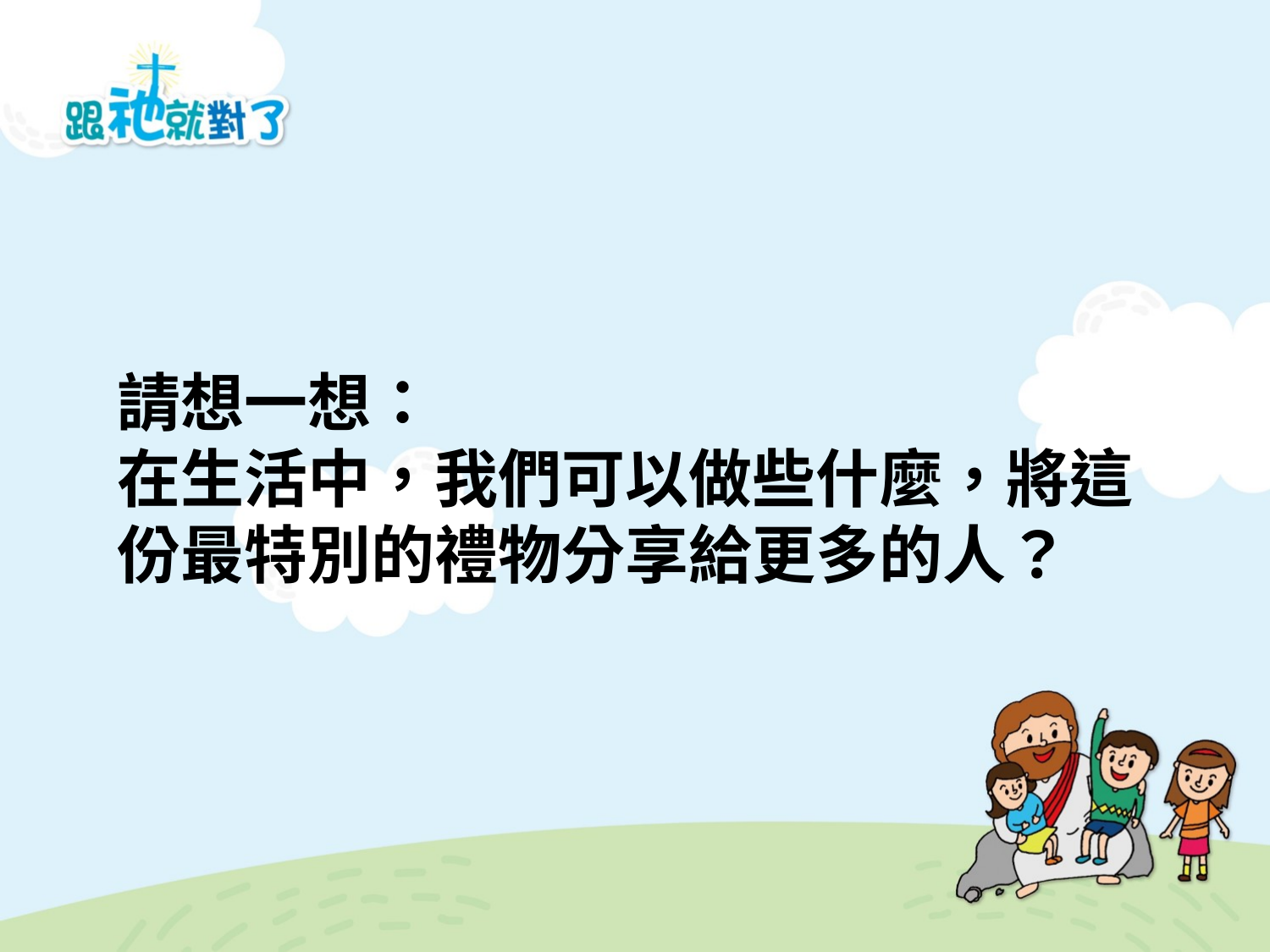

請想一想：
在生活中，我們可以做些什麼，將這份最特別的禮物分享給更多的人？